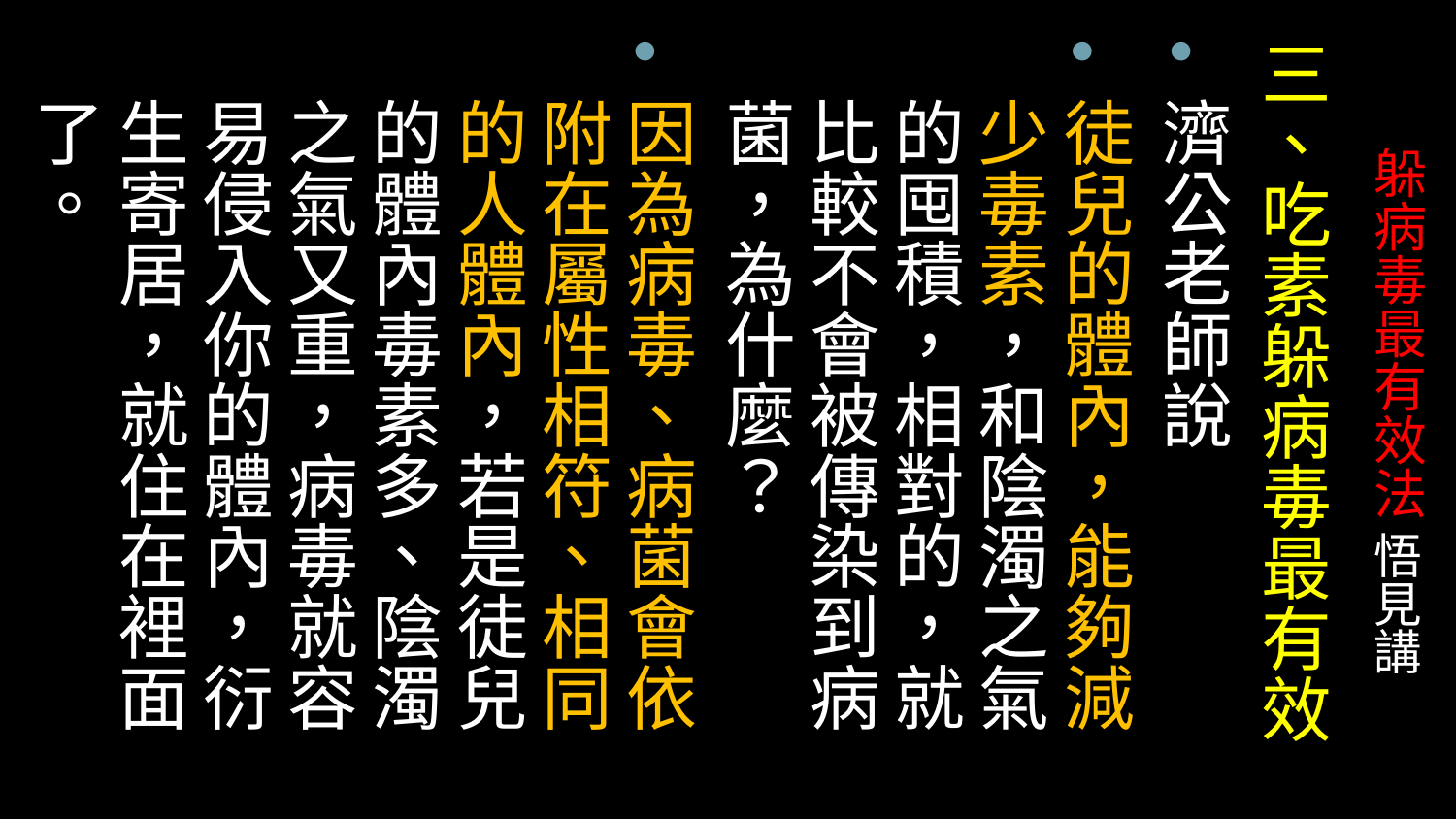

三、吃素躲病毒最有效
濟公老師說
徒兒的體內，能夠減少毒素，和陰濁之氣的囤積，相對的，就比較不會被傳染到病菌，為什麼？
因為病毒、病菌會依附在屬性相符、相同的人體內，若是徒兒的體內毒素多、陰濁之氣又重，病毒就容易侵入你的體內，衍生寄居，就住在裡面了。
# 躲病毒最有效法 悟見講